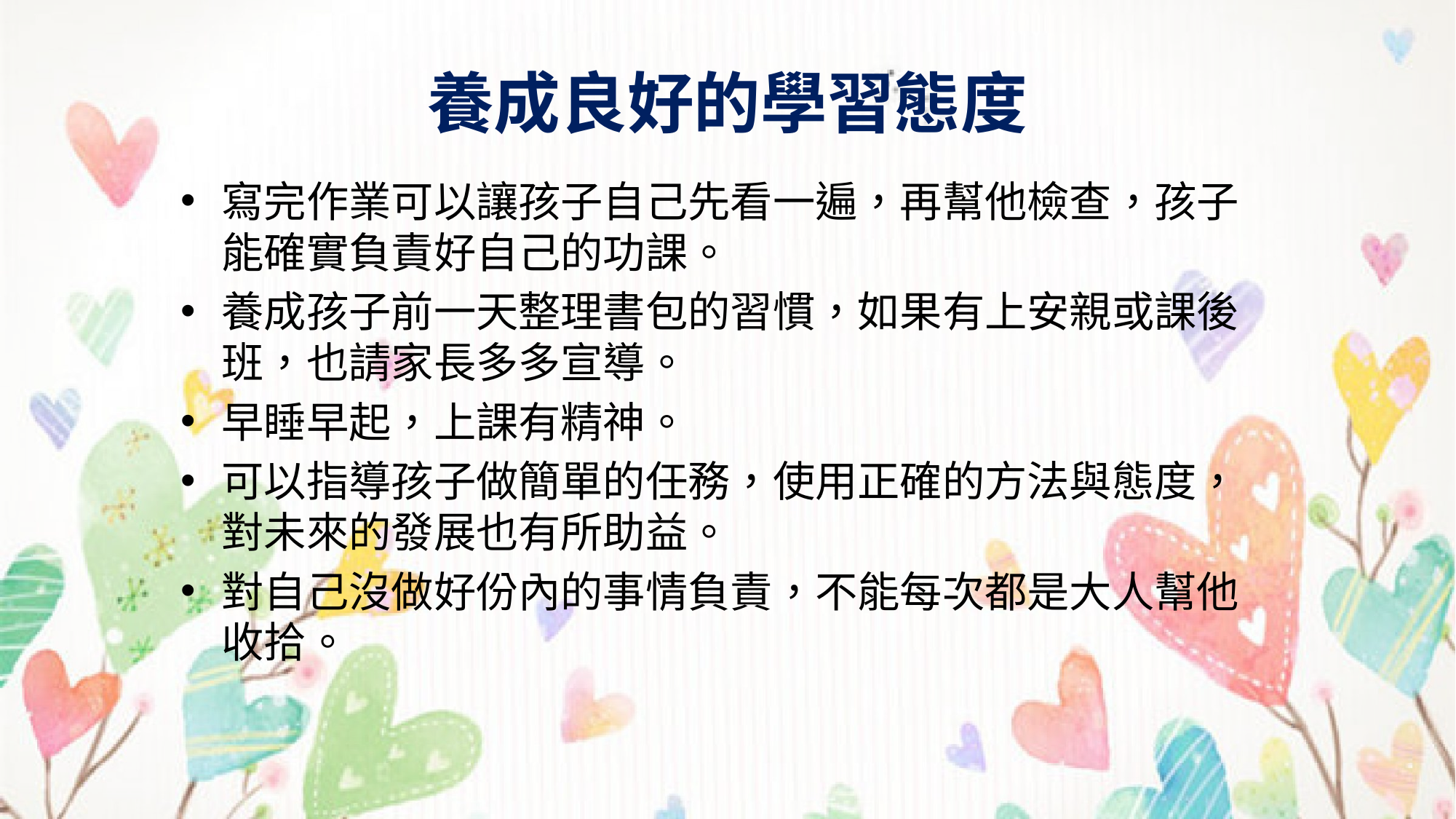

# 養成良好的學習態度
寫完作業可以讓孩子自己先看一遍，再幫他檢查，孩子能確實負責好自己的功課。
養成孩子前一天整理書包的習慣，如果有上安親或課後班，也請家長多多宣導。
早睡早起，上課有精神。
可以指導孩子做簡單的任務，使用正確的方法與態度，對未來的發展也有所助益。
對自己沒做好份內的事情負責，不能每次都是大人幫他收拾。